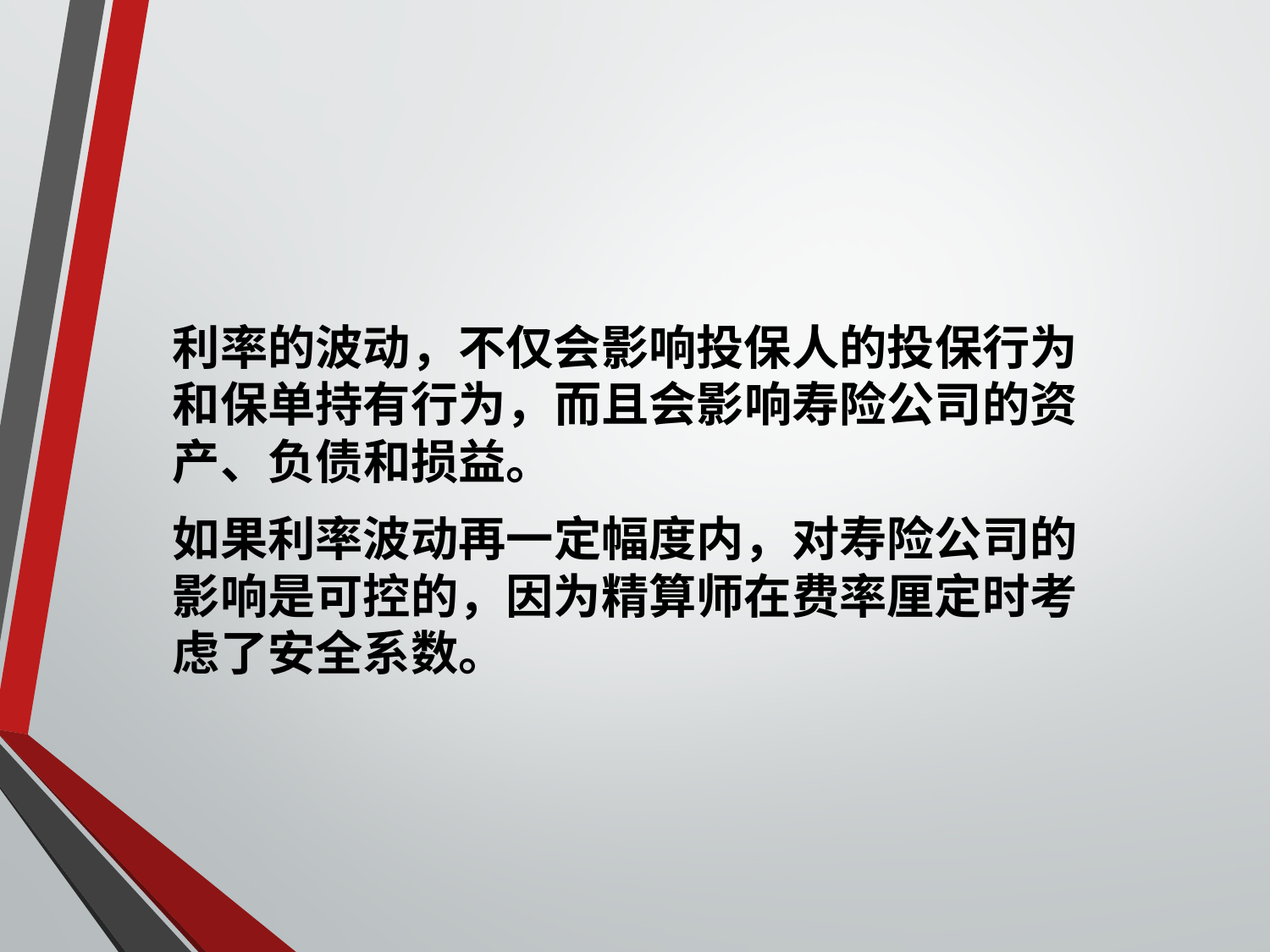

利率的波动，不仅会影响投保人的投保行为和保单持有行为，而且会影响寿险公司的资产、负债和损益。
如果利率波动再一定幅度内，对寿险公司的影响是可控的，因为精算师在费率厘定时考虑了安全系数。